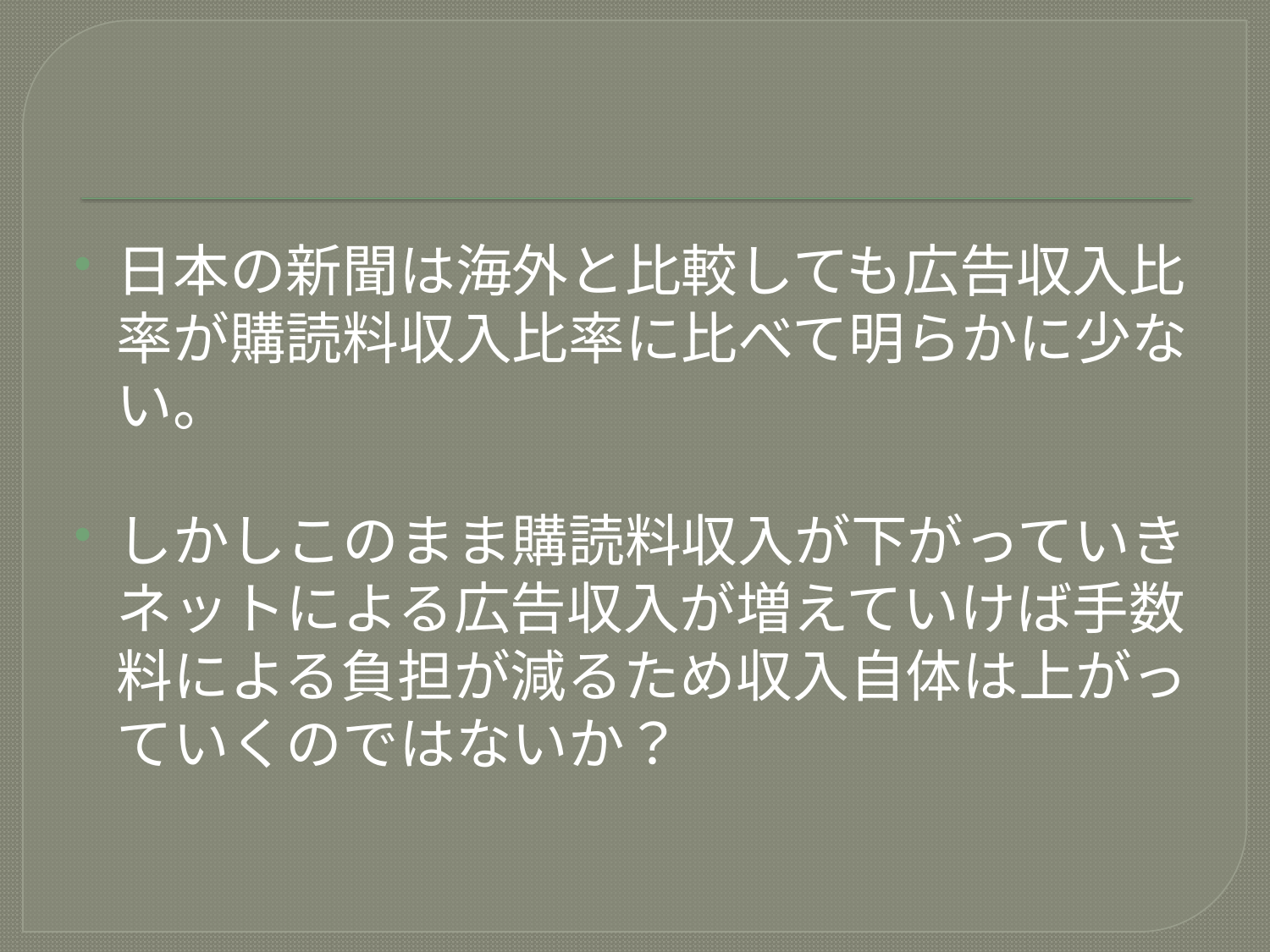

#
日本の新聞は海外と比較しても広告収入比率が購読料収入比率に比べて明らかに少ない。

しかしこのまま購読料収入が下がっていきネットによる広告収入が増えていけば手数料による負担が減るため収入自体は上がっていくのではないか？